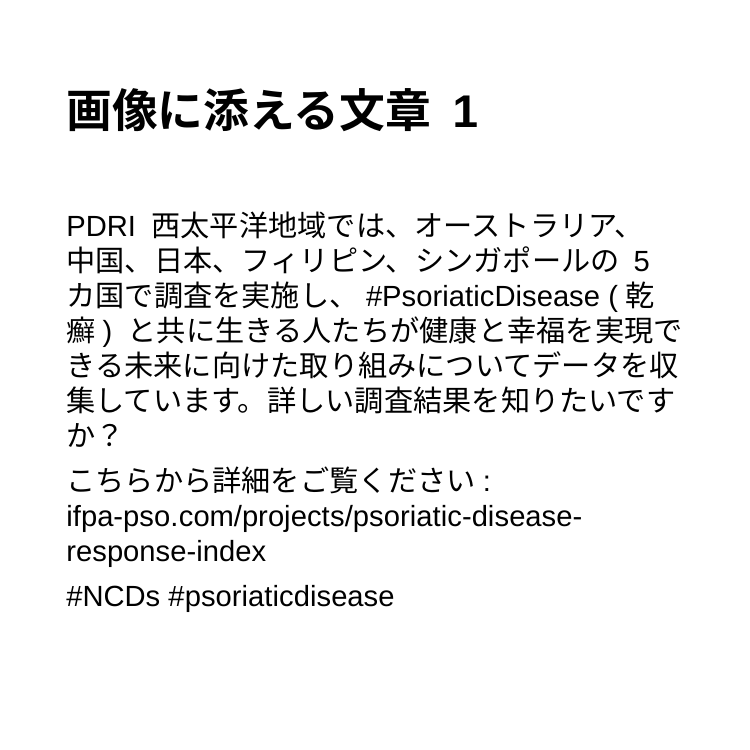

# 画像に添える文章 1
PDRI 西太平洋地域では、オーストラリア、    中国、日本、フィリピン、シンガポールの 5   カ国で調査を実施し、#PsoriaticDisease (乾癬) と共に生きる人たちが健康と幸福を実現できる未来に向けた取り組みについてデータを収集しています。詳しい調査結果を知りたいですか？
こちらから詳細をご覧ください:                        ifpa-pso.com/projects/psoriatic-disease-response-index
#NCDs #psoriaticdisease